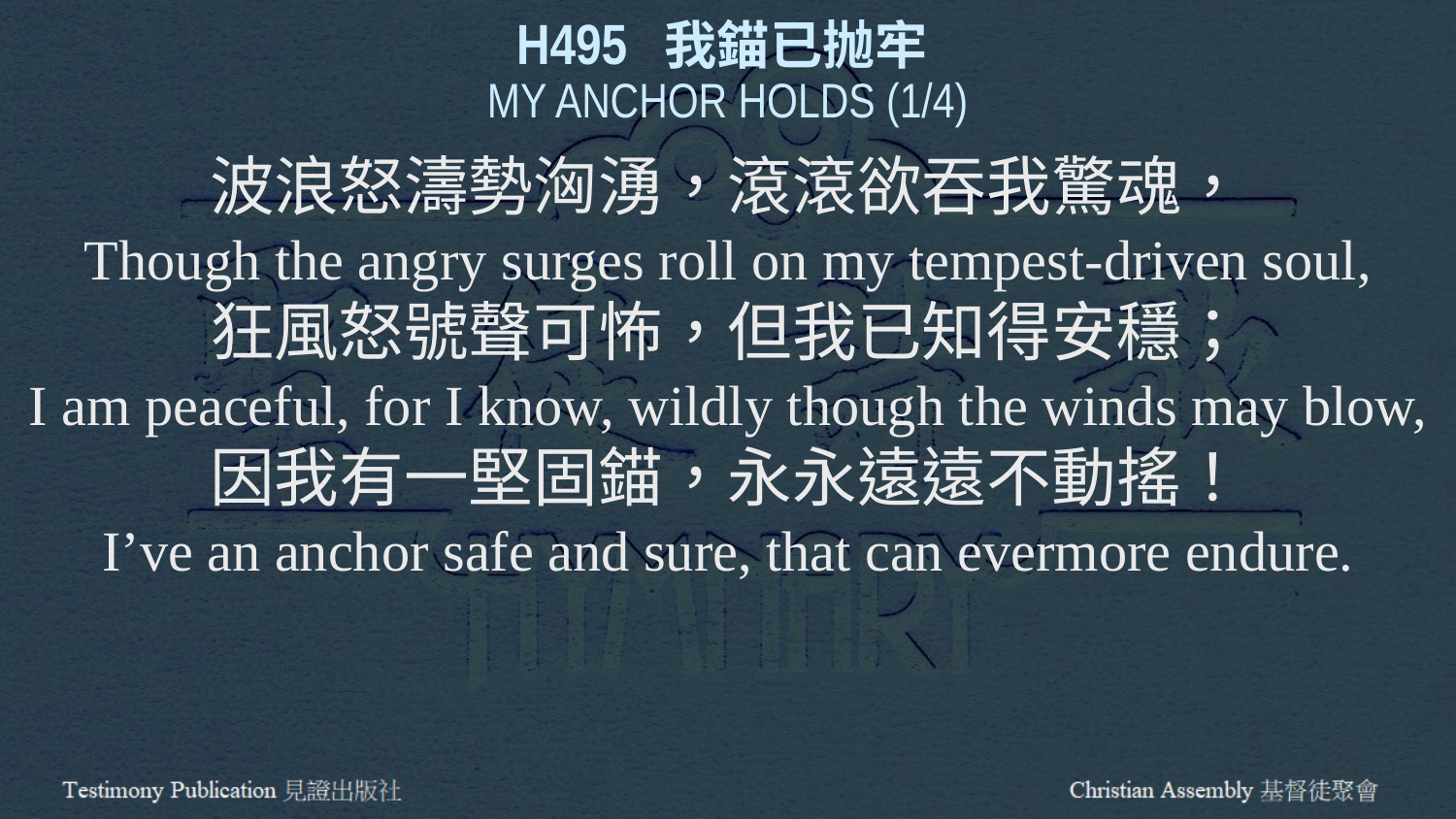

H495  我錨已抛牢
MY ANCHOR HOLDS (1/4)
波浪怒濤勢洶湧，滾滾欲吞我驚魂，
Though the angry surges roll on my tempest-driven soul,
狂風怒號聲可怖，但我已知得安穩；
I am peaceful, for I know, wildly though the winds may blow,
因我有一堅固錨，永永遠遠不動搖！
I’ve an anchor safe and sure, that can evermore endure.